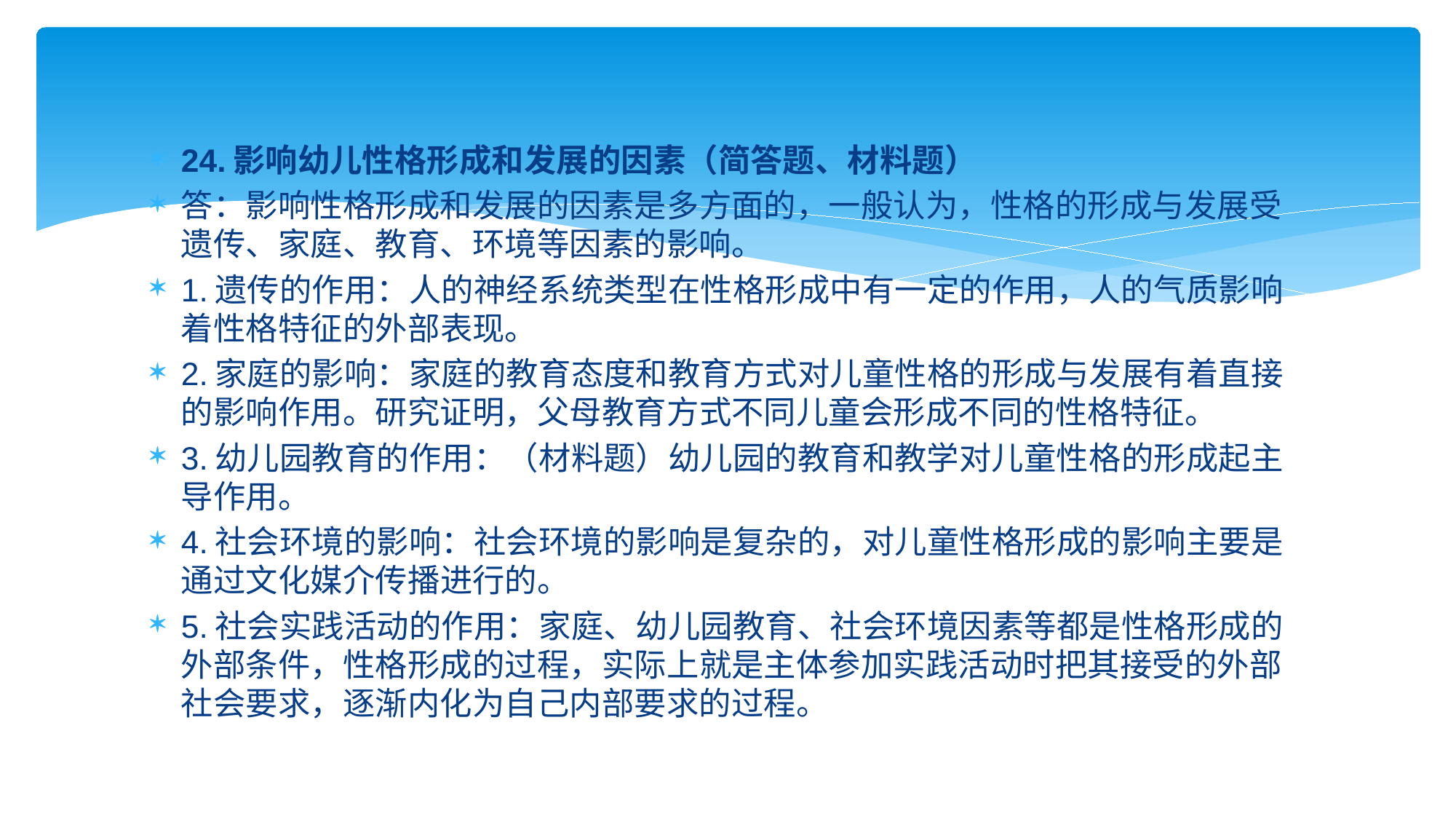

24.影响幼儿性格形成和发展的因素（简答题、材料题）
答：影响性格形成和发展的因素是多方面的，一般认为，性格的形成与发展受遗传、家庭、教育、环境等因素的影响。
1.遗传的作用：人的神经系统类型在性格形成中有一定的作用，人的气质影响着性格特征的外部表现。
2.家庭的影响：家庭的教育态度和教育方式对儿童性格的形成与发展有着直接的影响作用。研究证明，父母教育方式不同儿童会形成不同的性格特征。
3.幼儿园教育的作用：（材料题）幼儿园的教育和教学对儿童性格的形成起主导作用。
4.社会环境的影响：社会环境的影响是复杂的，对儿童性格形成的影响主要是通过文化媒介传播进行的。
5.社会实践活动的作用：家庭、幼儿园教育、社会环境因素等都是性格形成的外部条件，性格形成的过程，实际上就是主体参加实践活动时把其接受的外部社会要求，逐渐内化为自己内部要求的过程。